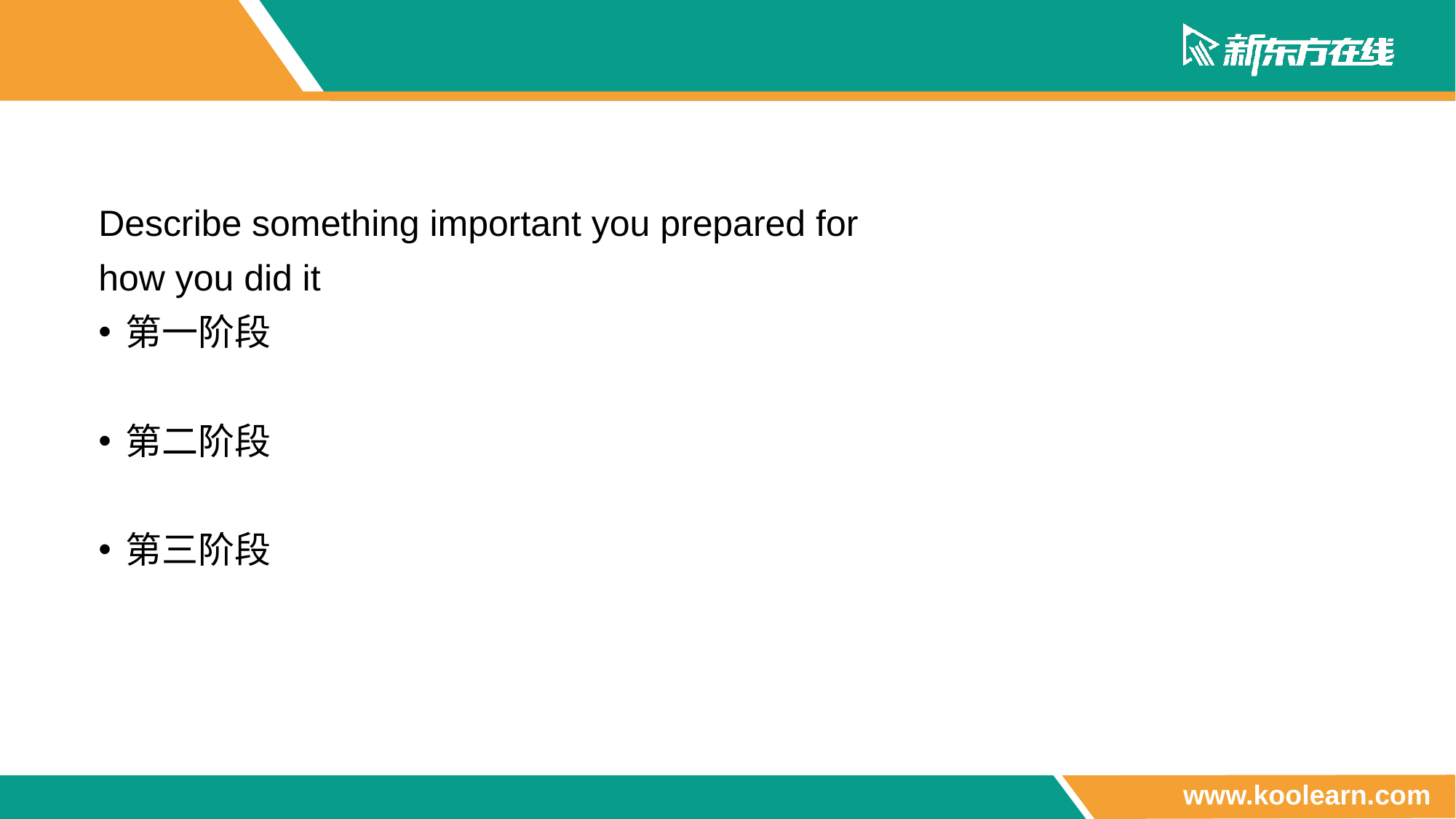

Describe something important you prepared for
how you did it
第一阶段

第二阶段

第三阶段